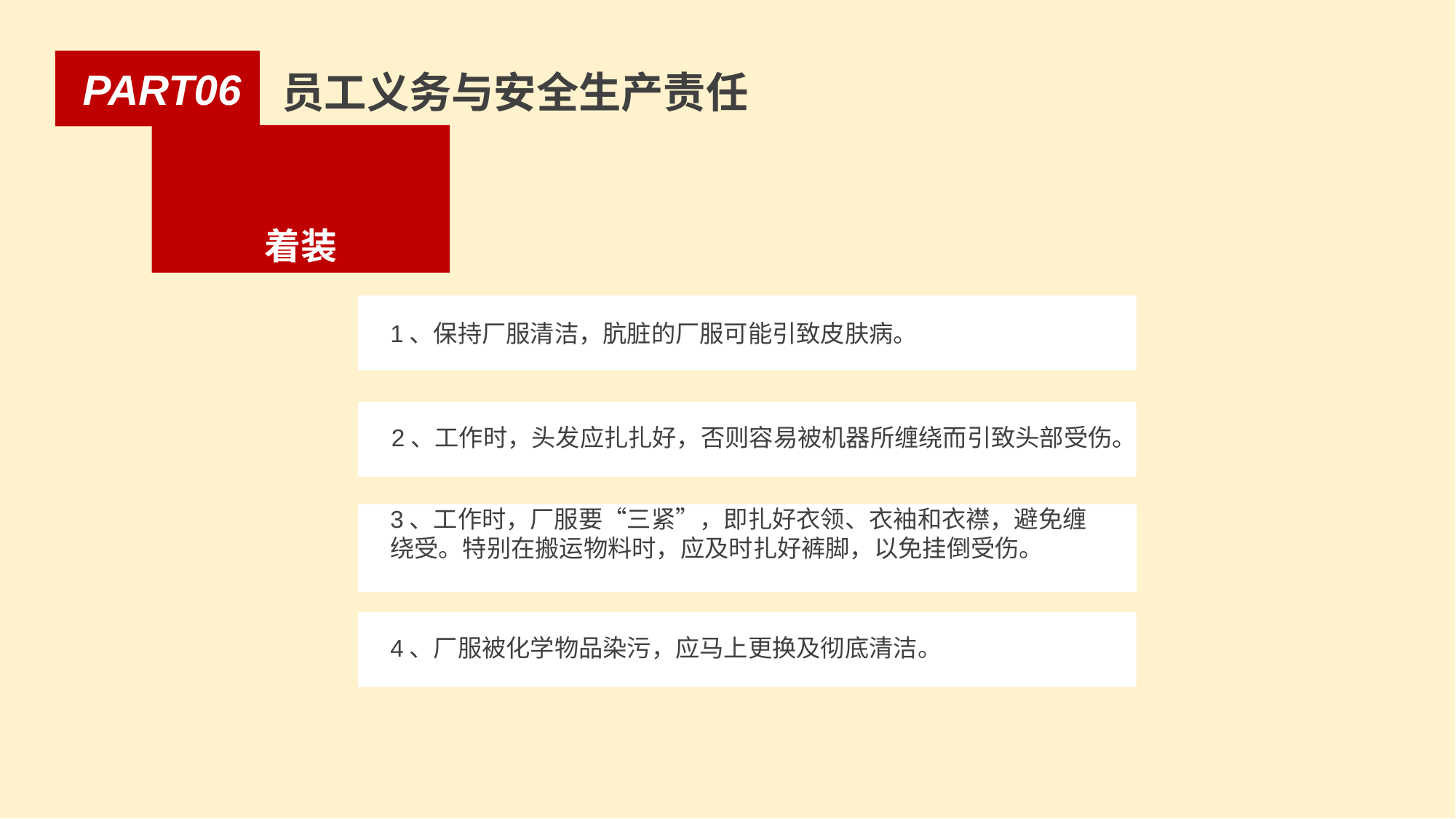

PART06
员工义务与安全生产责任
# 着装

1、保持厂服清洁，肮脏的厂服可能引致皮肤病。

2、工作时，头发应扎扎好，否则容易被机器所缠绕而引致头部受伤。
3、工作时，厂服要“三紧”，即扎好衣领、衣袖和衣襟，避免缠绕受。特别在搬运物料时，应及时扎好裤脚，以免挂倒受伤。

4、厂服被化学物品染污，应马上更换及彻底清洁。